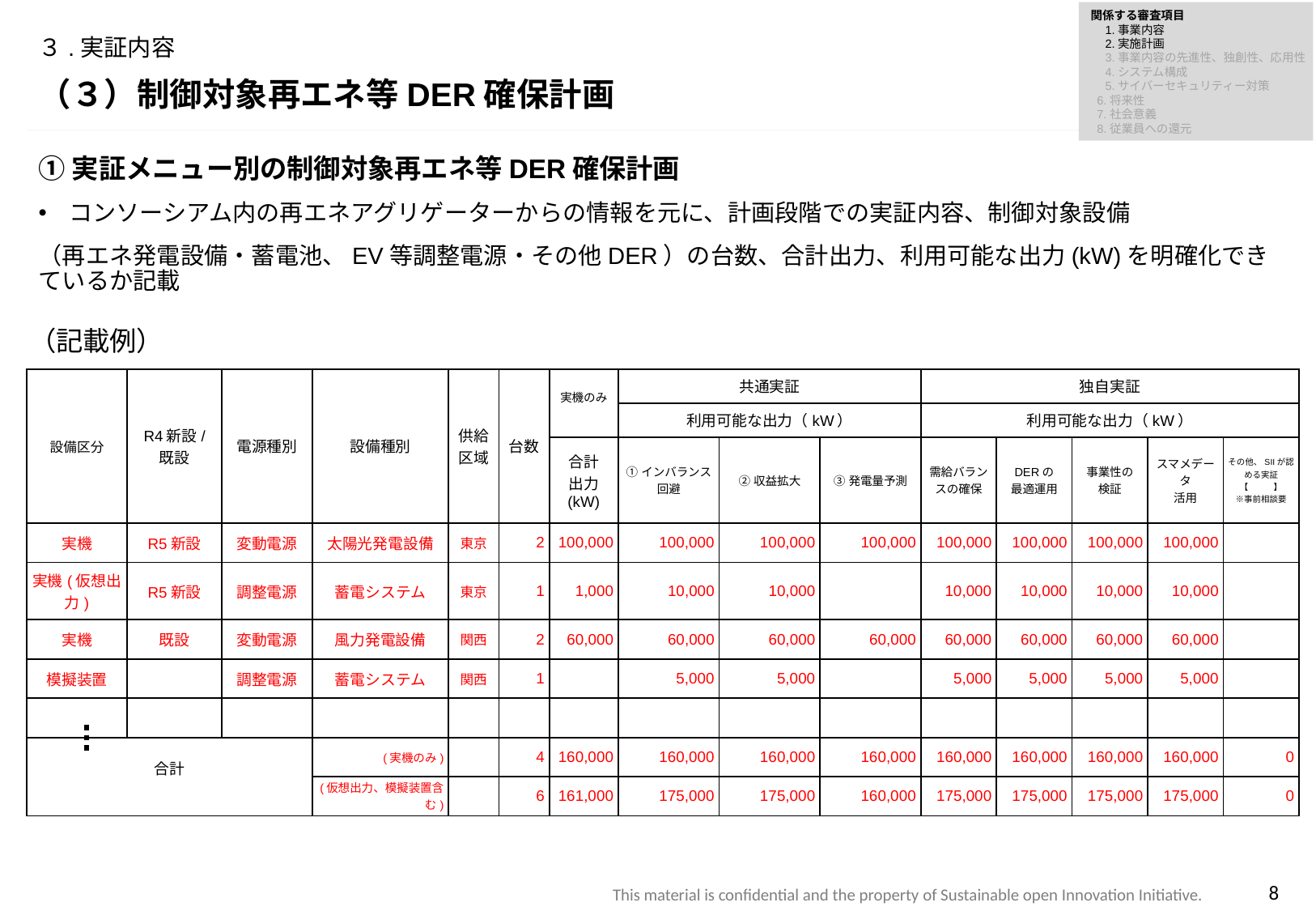

関係する審査項目
　1.事業内容
　2.実施計画
　3.事業内容の先進性、独創性、応用性
　4.システム構成
　5.サイバーセキュリティー対策
  6.将来性
  7.社会意義
  8.従業員への還元
# ３.実証内容
（３）制御対象再エネ等DER確保計画
①実証メニュー別の制御対象再エネ等DER確保計画
コンソーシアム内の再エネアグリゲーターからの情報を元に、計画段階での実証内容、制御対象設備
（再エネ発電設備・蓄電池、EV等調整電源・その他DER）の台数、合計出力、利用可能な出力(kW)を明確化できているか記載

（記載例）
| 設備区分 | R4新設/ 既設 | 電源種別 | 設備種別 | 供給区域 | 台数 | 実機のみ | 共通実証 |  |  | 独自実証 |  |  |  |  |
| --- | --- | --- | --- | --- | --- | --- | --- | --- | --- | --- | --- | --- | --- | --- |
|  |  |  |  |  |  |  | 利用可能な出力（kW） |  |  | 利用可能な出力（kW） |  |  |  |  |
|  |  |  |  |  |  | 合計 出力 (kW) | ①インバランス回避 | ②収益拡大 | ③発電量予測 | 需給バランスの確保 | DERの 最適運用 | 事業性の 検証 | スマメデータ 活用 | その他、SIIが認める実証 【　　　】 ※事前相談要 |
| 実機 | R5新設 | 変動電源 | 太陽光発電設備 | 東京 | 2 | 100,000 | 100,000 | 100,000 | 100,000 | 100,000 | 100,000 | 100,000 | 100,000 |  |
| 実機(仮想出力) | R5新設 | 調整電源 | 蓄電システム | 東京 | 1 | 1,000 | 10,000 | 10,000 |  | 10,000 | 10,000 | 10,000 | 10,000 |  |
| 実機 | 既設 | 変動電源 | 風力発電設備 | 関西 | 2 | 60,000 | 60,000 | 60,000 | 60,000 | 60,000 | 60,000 | 60,000 | 60,000 |  |
| 模擬装置 |  | 調整電源 | 蓄電システム | 関西 | 1 |  | 5,000 | 5,000 |  | 5,000 | 5,000 | 5,000 | 5,000 |  |
|  |  |  |  |  |  |  |  |  |  |  |  |  |  |  |
| 合計 |  |  | (実機のみ) |  | 4 | 160,000 | 160,000 | 160,000 | 160,000 | 160,000 | 160,000 | 160,000 | 160,000 | 0 |
|  |  |  | (仮想出力、模擬装置含む) |  | 6 | 161,000 | 175,000 | 175,000 | 160,000 | 175,000 | 175,000 | 175,000 | 175,000 | 0 |